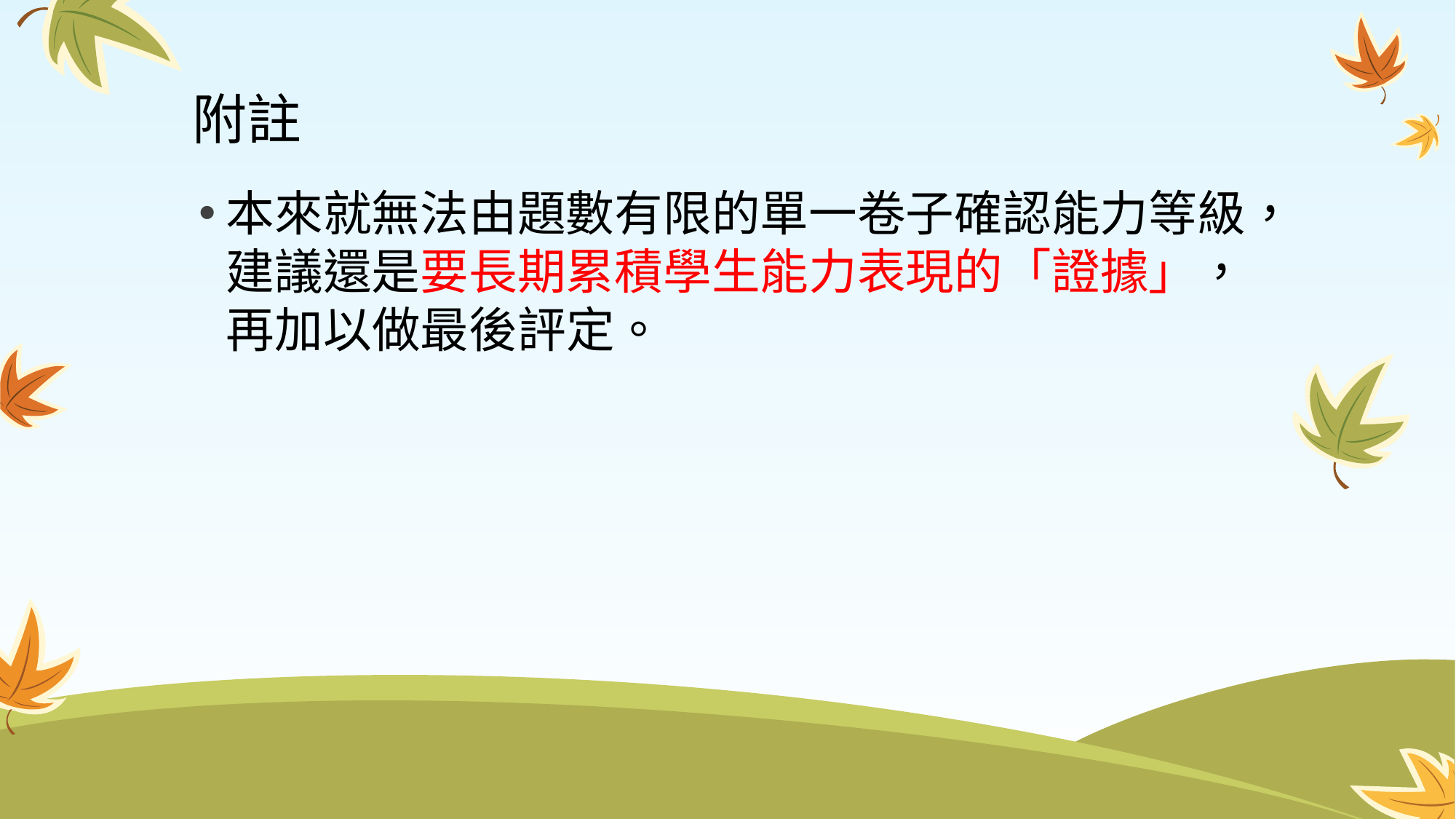

# 附註
本來就無法由題數有限的單一卷子確認能力等級，建議還是要長期累積學生能力表現的「證據」，再加以做最後評定。